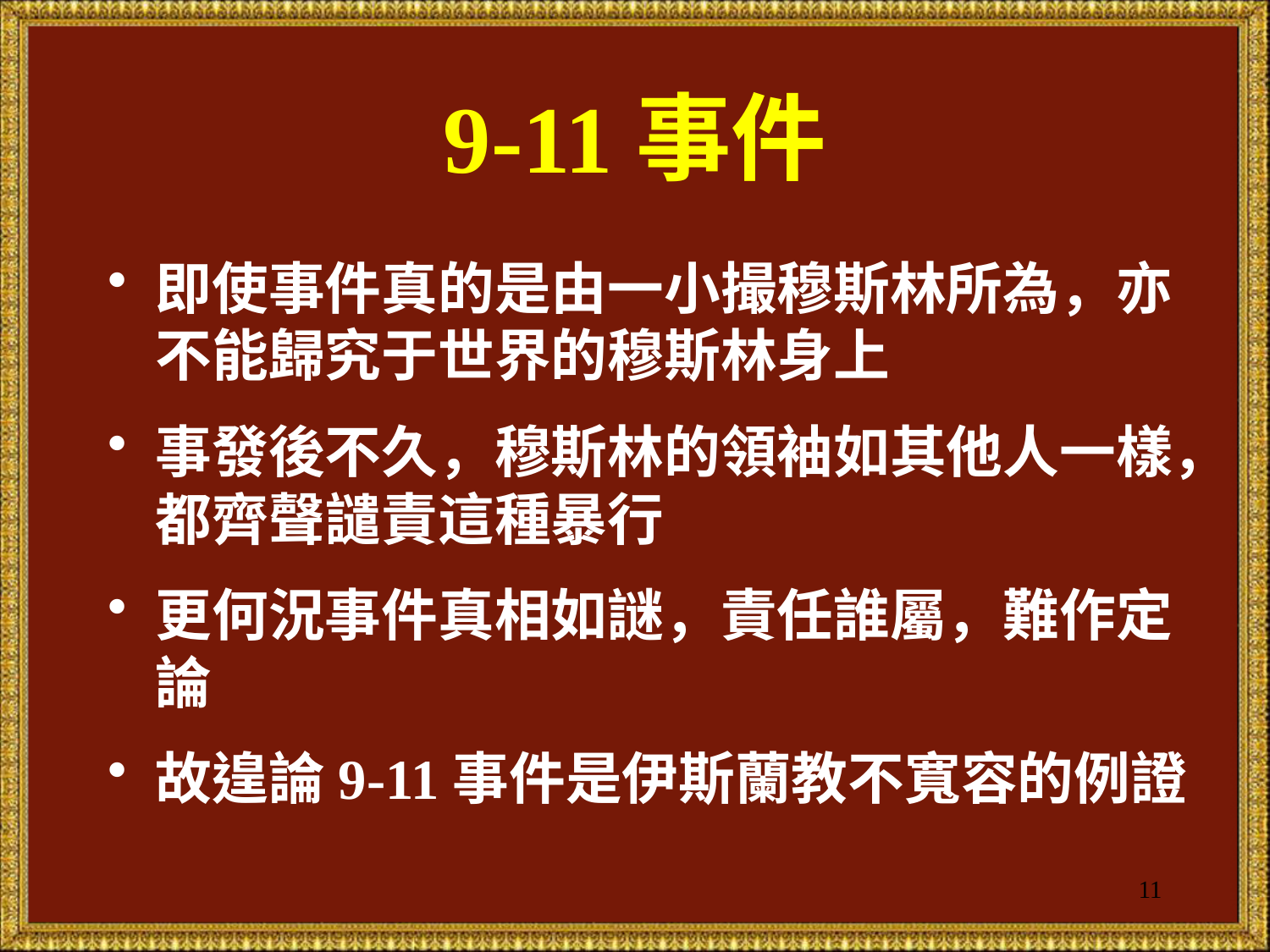

# 9-11事件
即使事件真的是由一小撮穆斯林所為，亦不能歸究于世界的穆斯林身上
事發後不久，穆斯林的領袖如其他人一樣，都齊聲譴責這種暴行
更何況事件真相如謎，責任誰屬，難作定論
故遑論9-11事件是伊斯蘭教不寬容的例證
11